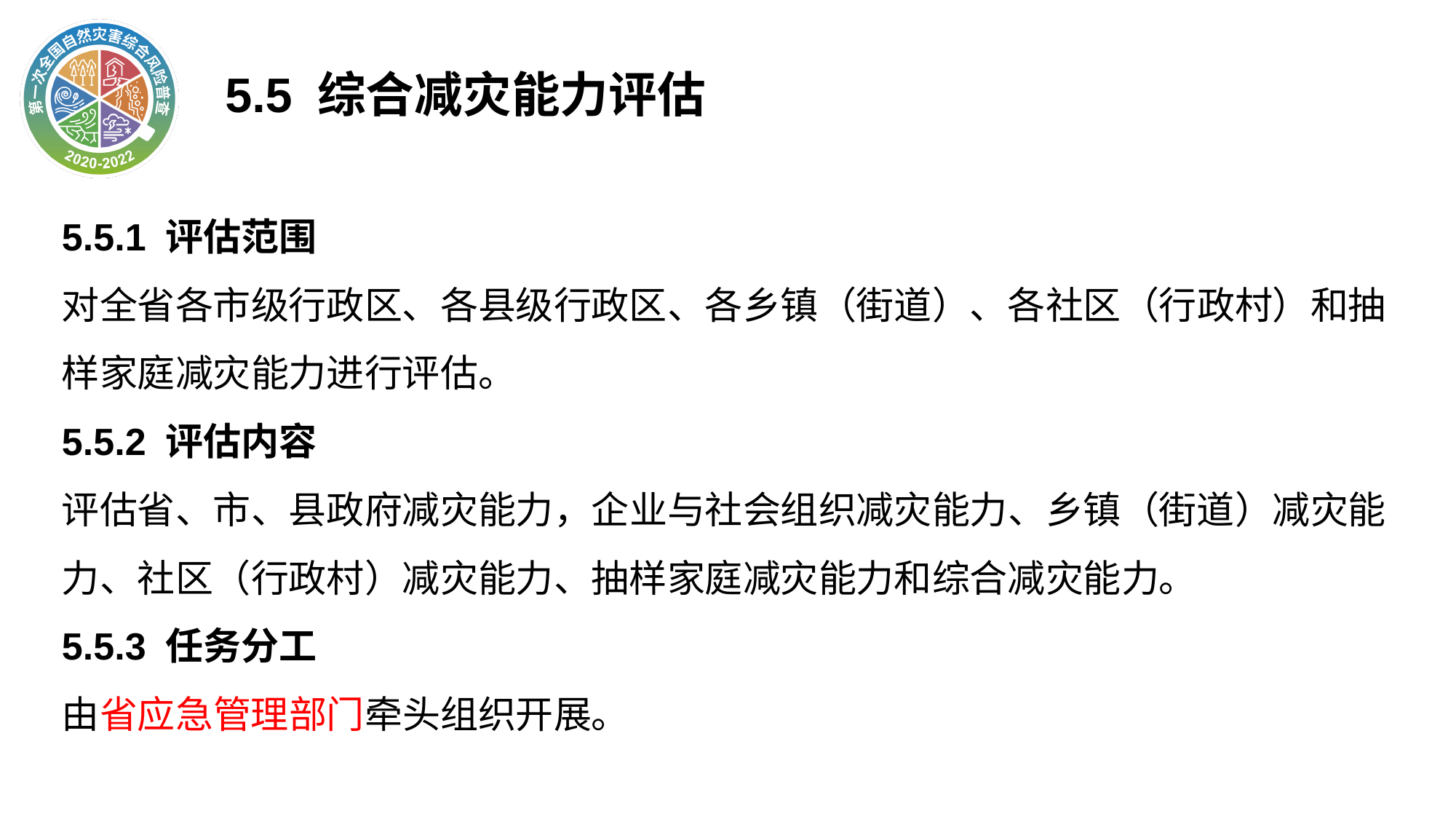

5.5 综合减灾能力评估

5.5.1 评估范围
对全省各市级行政区、各县级行政区、各乡镇（街道）、各社区（行政村）和抽样家庭减灾能力进行评估。
5.5.2 评估内容
评估省、市、县政府减灾能力，企业与社会组织减灾能力、乡镇（街道）减灾能力、社区（行政村）减灾能力、抽样家庭减灾能力和综合减灾能力。
5.5.3 任务分工
由省应急管理部门牵头组织开展。